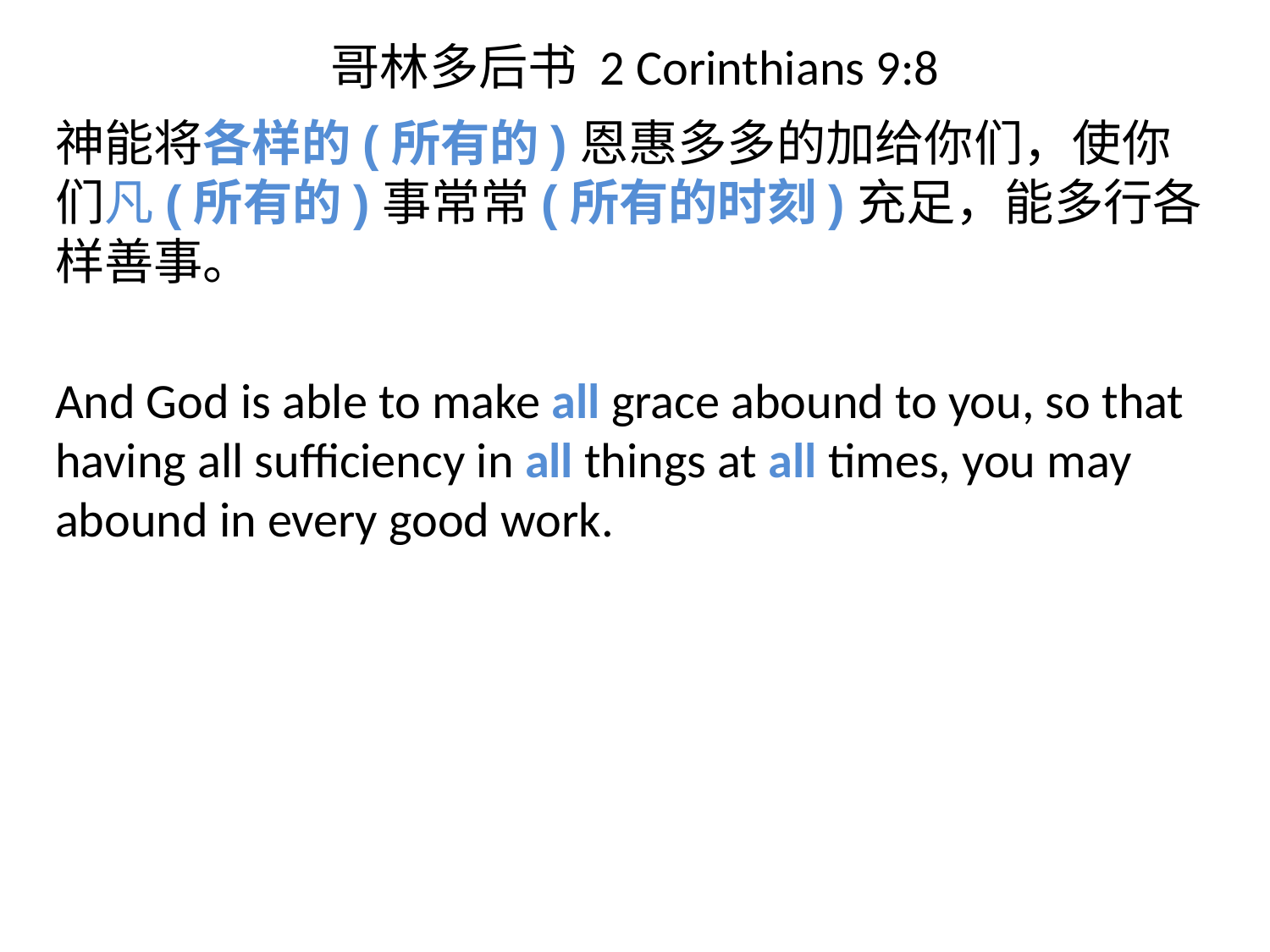

# 哥林多后书 2 Corinthians 9:8
神能将各样的(所有的)恩惠多多的加给你们，使你们凡(所有的)事常常(所有的时刻)充足，能多行各样善事。

And God is able to make all grace abound to you, so that having all sufficiency in all things at all times, you may abound in every good work.